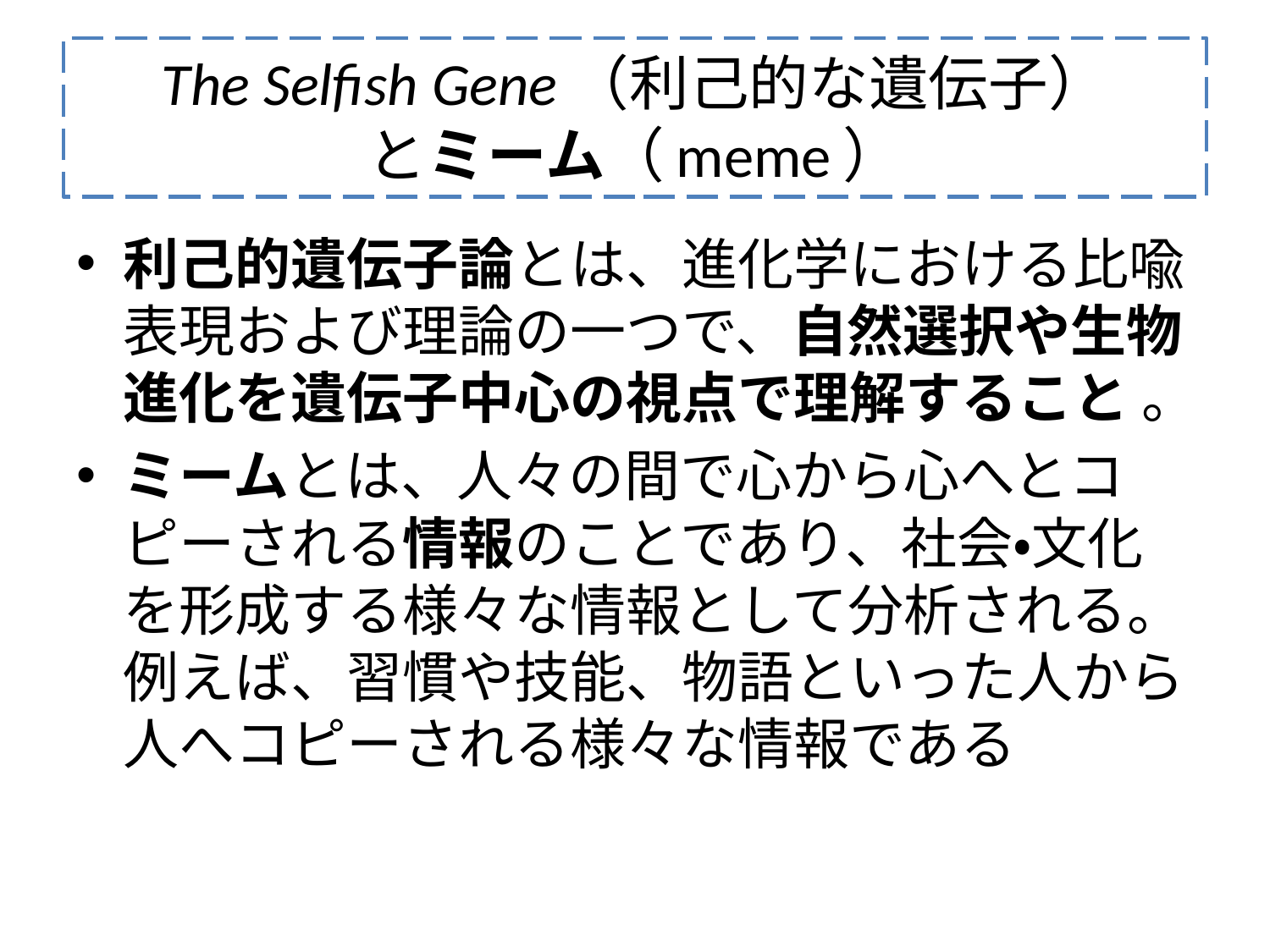

# The Selfish Gene（利己的な遺伝子） とミーム（meme）
利己的遺伝子論とは、進化学における比喩表現および理論の一つで、自然選択や生物進化を遺伝子中心の視点で理解すること 。
ミームとは、人々の間で心から心へとコピーされる情報のことであり、社会・文化を形成する様々な情報として分析される。例えば、習慣や技能、物語といった人から人へコピーされる様々な情報である